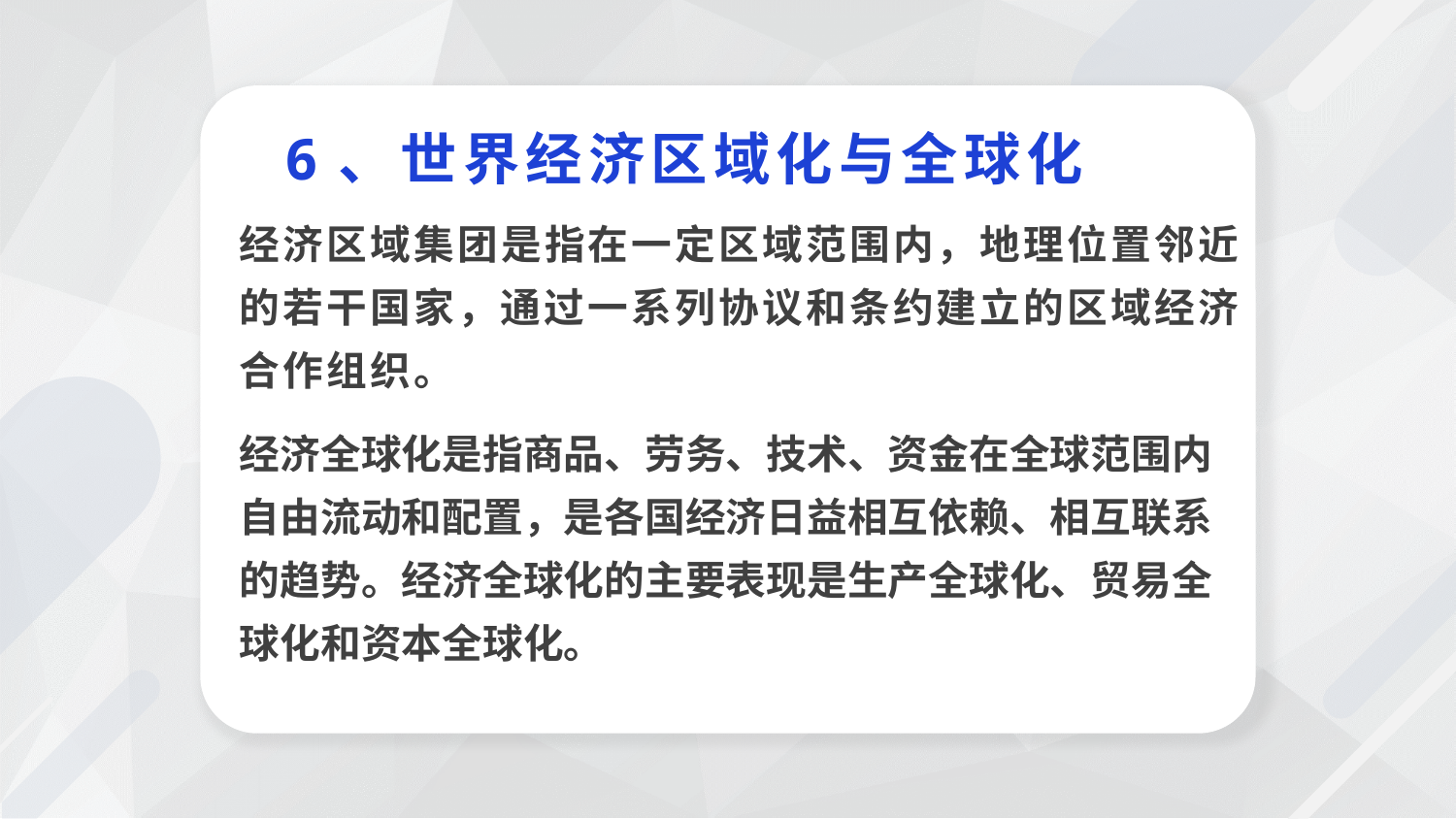

6、世界经济区域化与全球化

经济区域集团是指在一定区域范围内，地理位置邻近的若干国家，通过一系列协议和条约建立的区域经济合作组织。
经济全球化是指商品、劳务、技术、资金在全球范围内自由流动和配置，是各国经济日益相互依赖、相互联系的趋势。经济全球化的主要表现是生产全球化、贸易全球化和资本全球化。